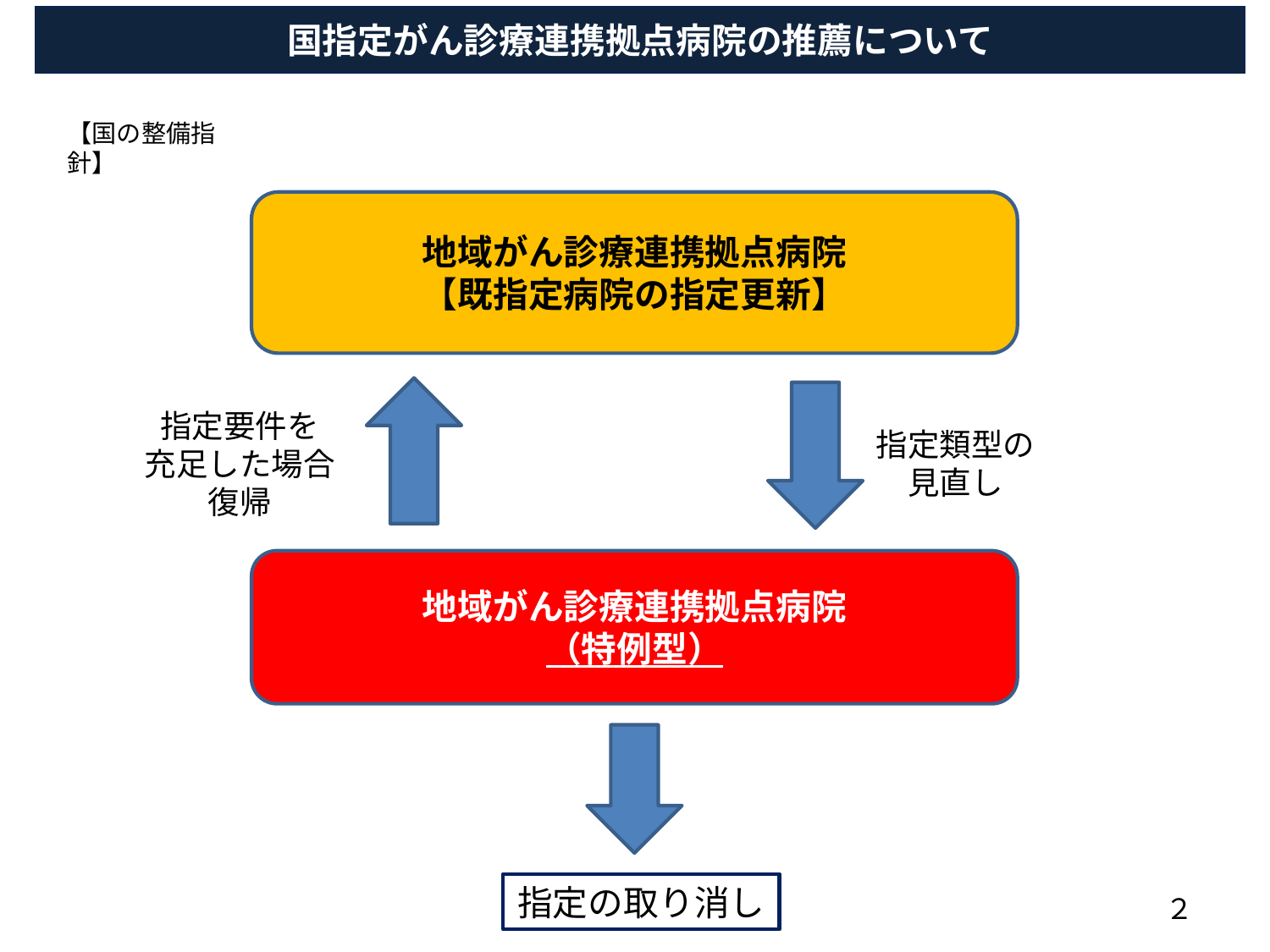

国指定がん診療連携拠点病院の推薦について
【国の整備指針】
地域がん診療連携拠点病院
【既指定病院の指定更新】

指定要件を
充足した場合
復帰
指定類型の
見直し
地域がん診療連携拠点病院
（特例型）

指定の取り消し
２